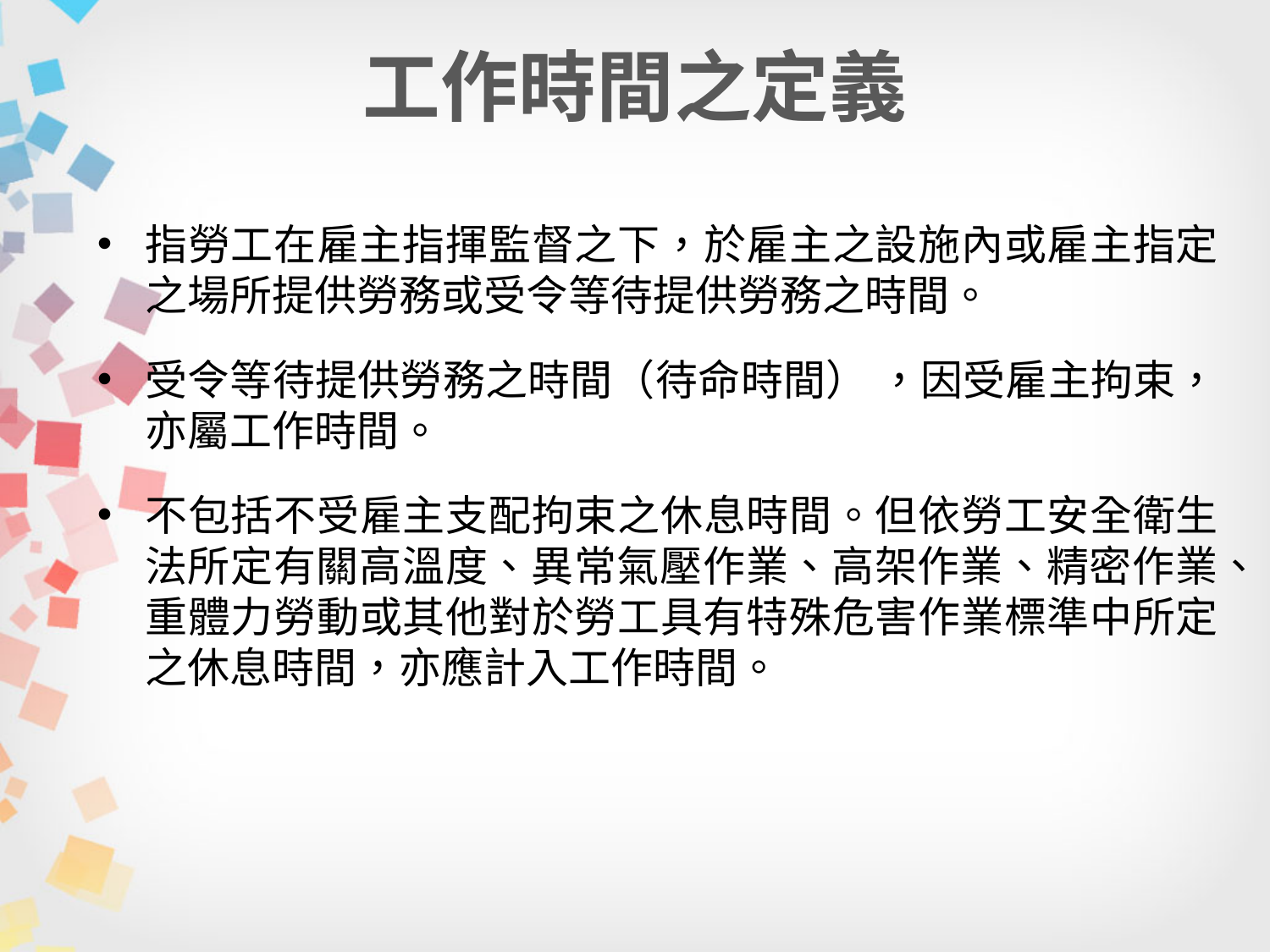

# 工作時間之定義
指勞工在雇主指揮監督之下，於雇主之設施內或雇主指定之場所提供勞務或受令等待提供勞務之時間。
受令等待提供勞務之時間（待命時間） ，因受雇主拘束，亦屬工作時間。
不包括不受雇主支配拘束之休息時間。但依勞工安全衛生法所定有關高溫度、異常氣壓作業、高架作業、精密作業、重體力勞動或其他對於勞工具有特殊危害作業標準中所定之休息時間，亦應計入工作時間。